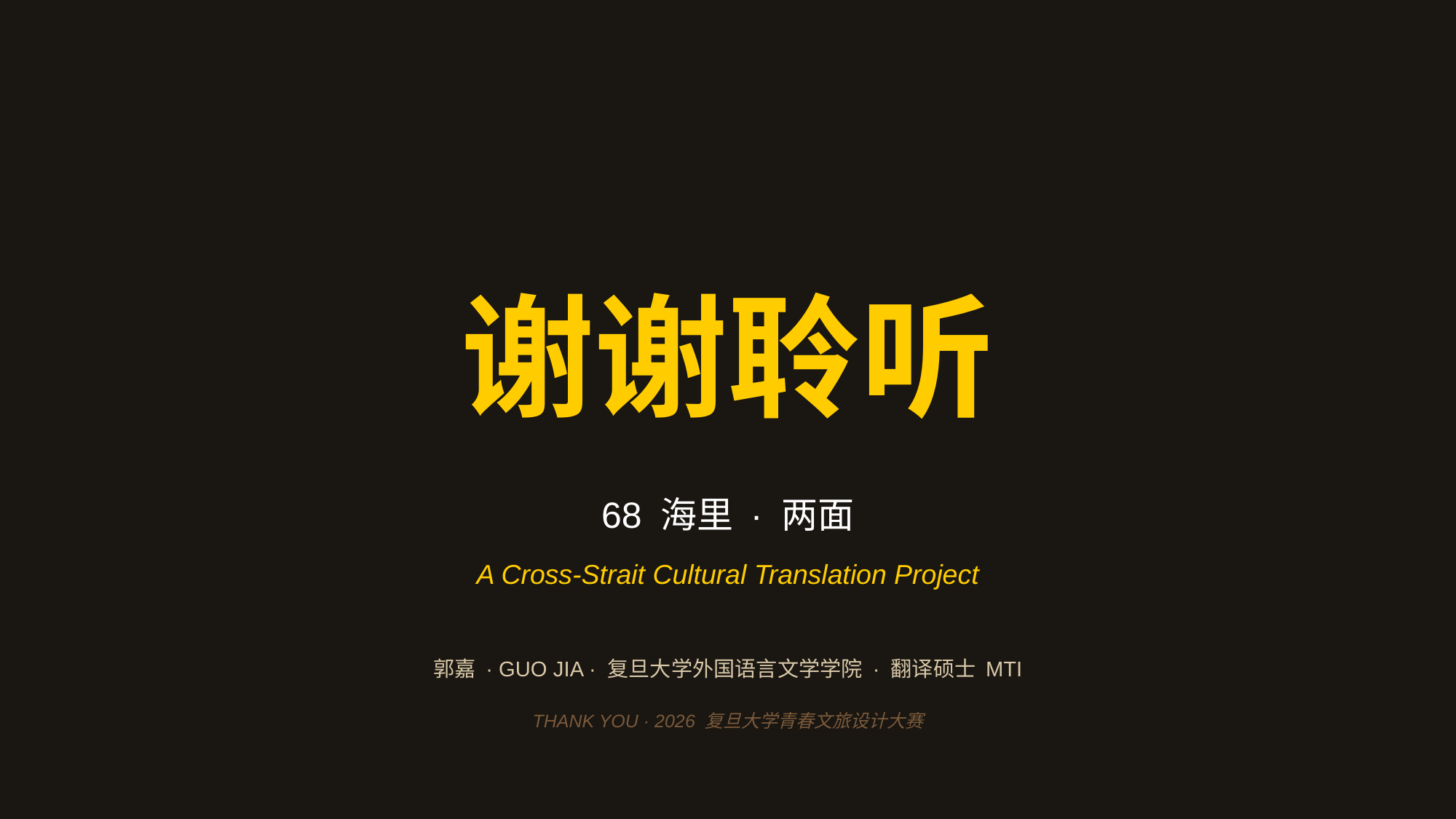

谢谢聆听
68 海里 · 两面
A Cross-Strait Cultural Translation Project
郭嘉 · GUO JIA · 复旦大学外国语言文学学院 · 翻译硕士 MTI
THANK YOU · 2026 复旦大学青春文旅设计大赛